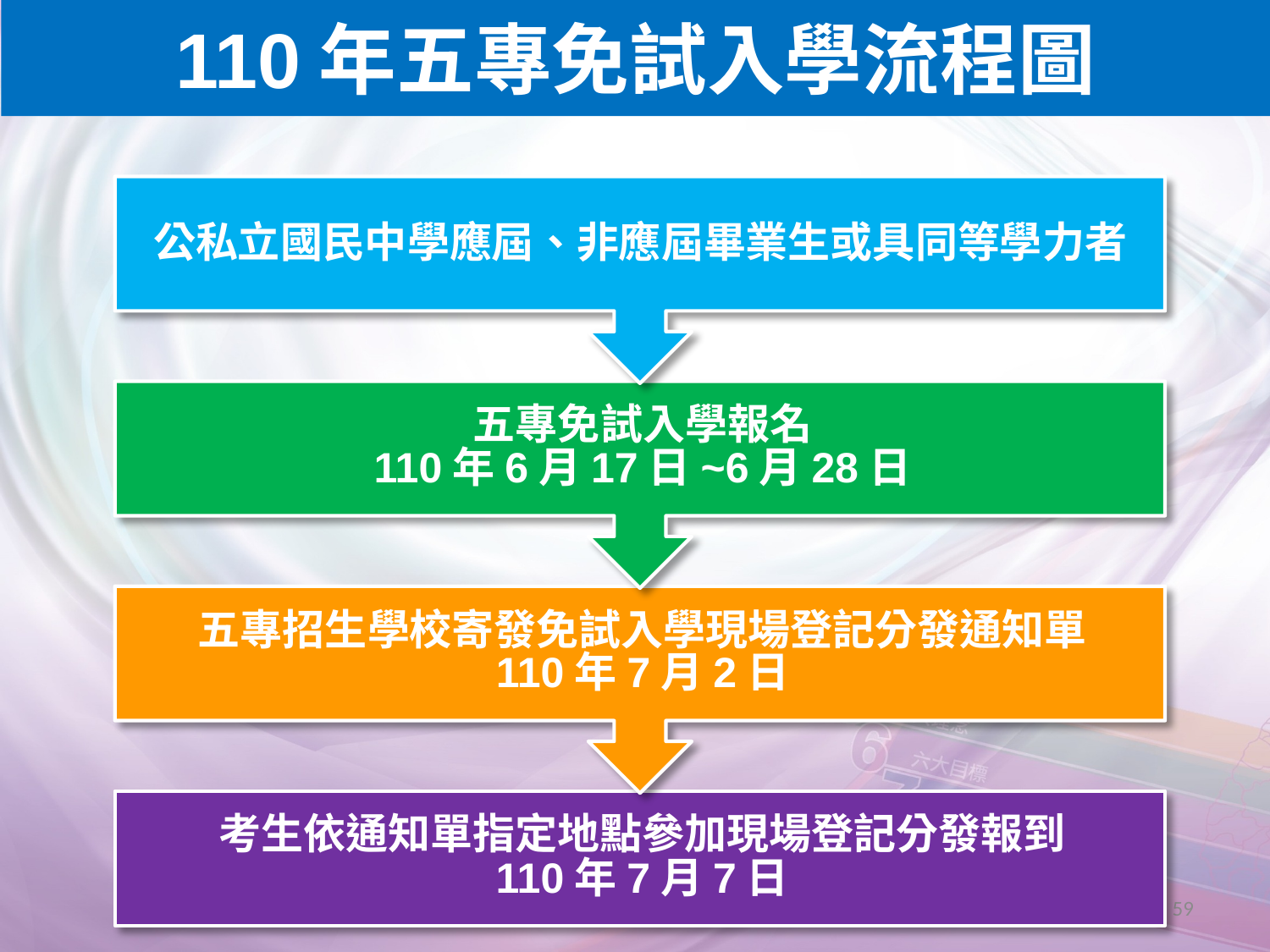

110年五專免試入學流程圖
考生依通知單指定地點參加現場登記分發報到
110年7月7日
五專招生學校寄發免試入學現場登記分發通知單
110年7月2日
五專免試入學報名
110年6月17日~6月28日
公私立國民中學應屆、非應屆畢業生或具同等學力者
59